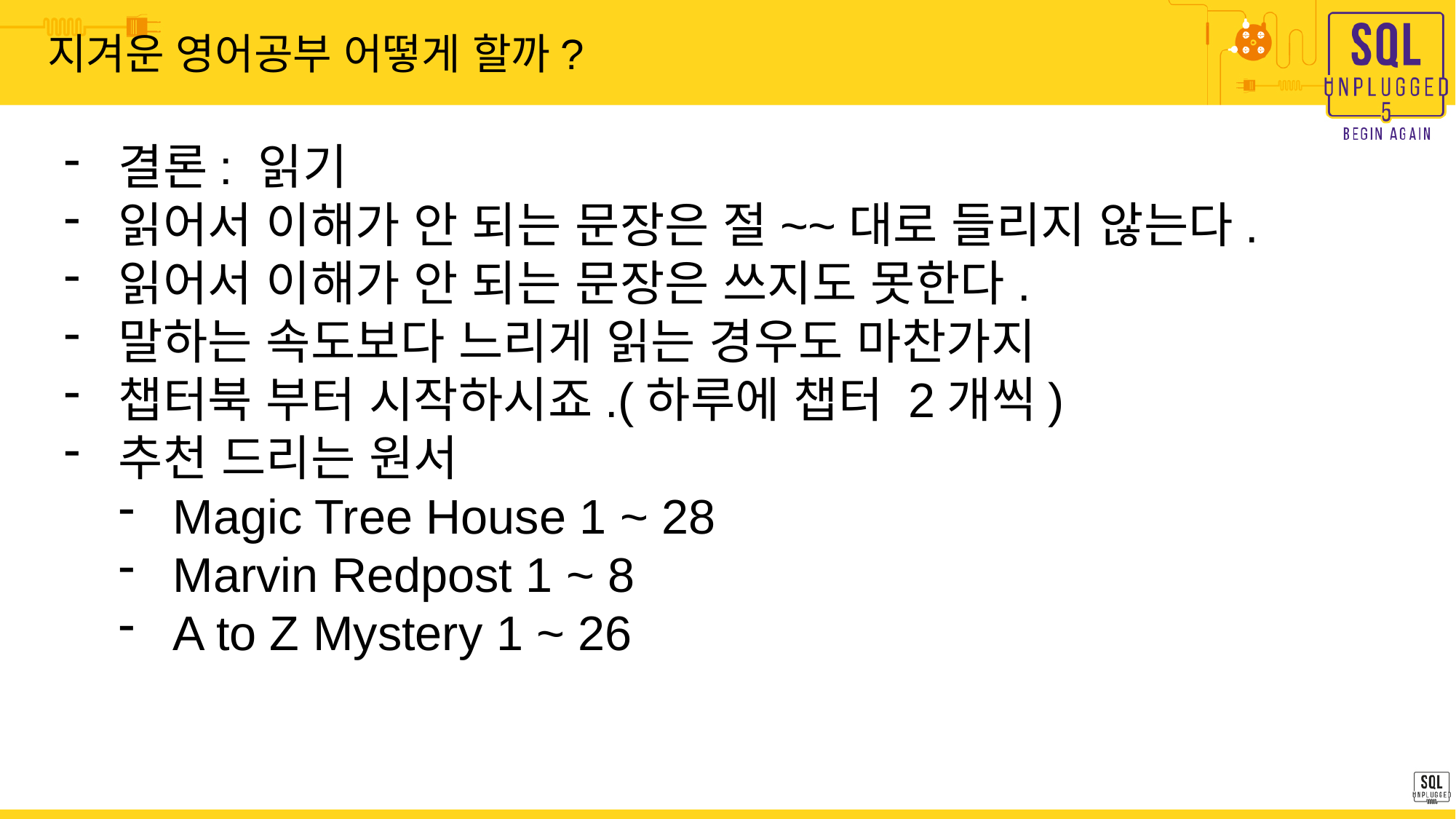

# 지겨운 영어공부 어떻게 할까?
결론: 읽기
읽어서 이해가 안 되는 문장은 절~~대로 들리지 않는다.
읽어서 이해가 안 되는 문장은 쓰지도 못한다.
말하는 속도보다 느리게 읽는 경우도 마찬가지
챕터북 부터 시작하시죠.(하루에 챕터 2개씩)
추천 드리는 원서
Magic Tree House 1 ~ 28
Marvin Redpost 1 ~ 8
A to Z Mystery 1 ~ 26